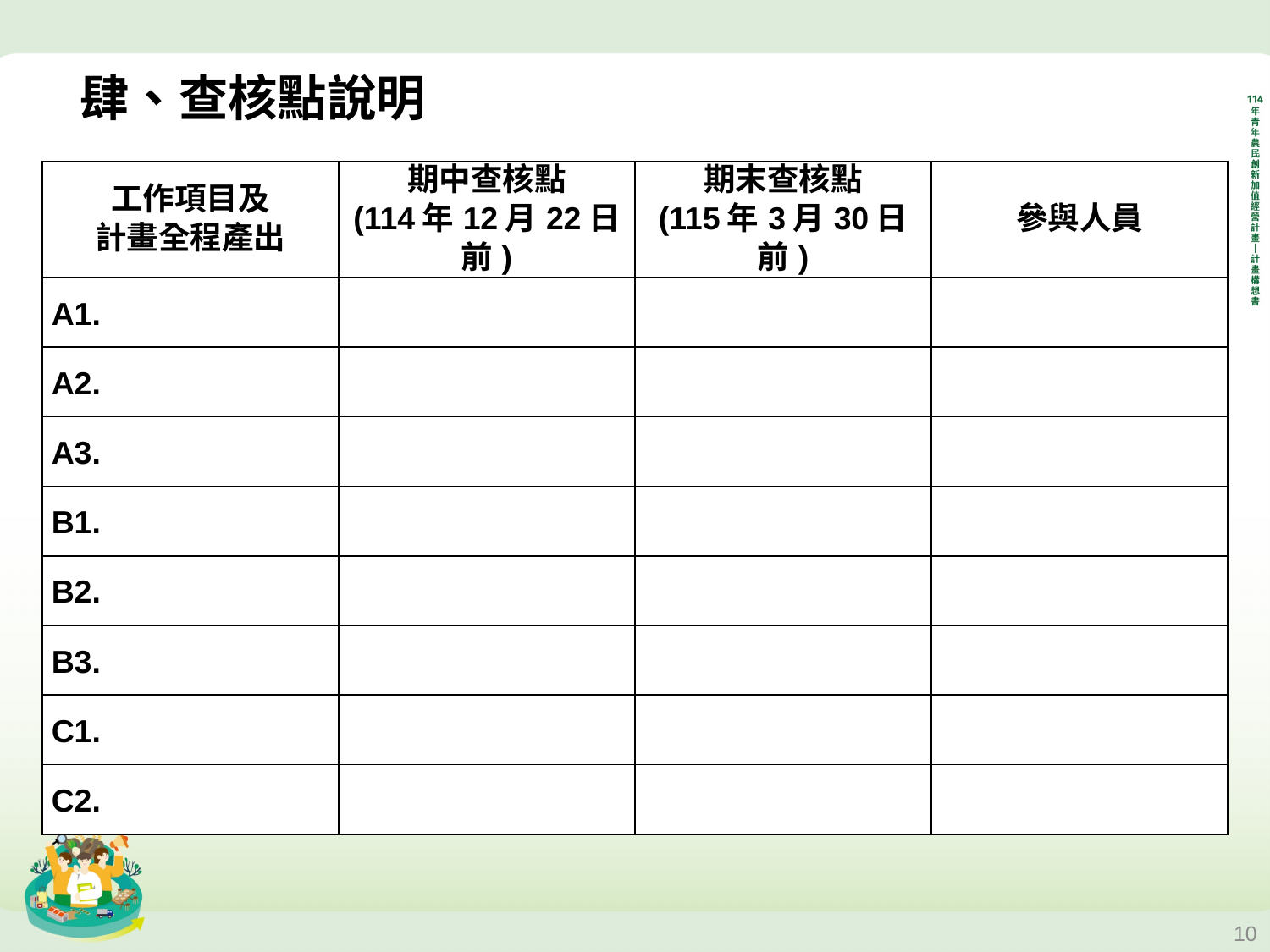

肆、查核點說明
| 工作項目及 計畫全程產出 | 期中查核點 (114年12月22日前) | 期末查核點 (115年3月30日前) | 參與人員 |
| --- | --- | --- | --- |
| A1. |  |  |  |
| A2. |  |  |  |
| A3. |  |  |  |
| B1. |  |  |  |
| B2. |  |  |  |
| B3. |  |  |  |
| C1. |  |  |  |
| C2. |  |  |  |
10